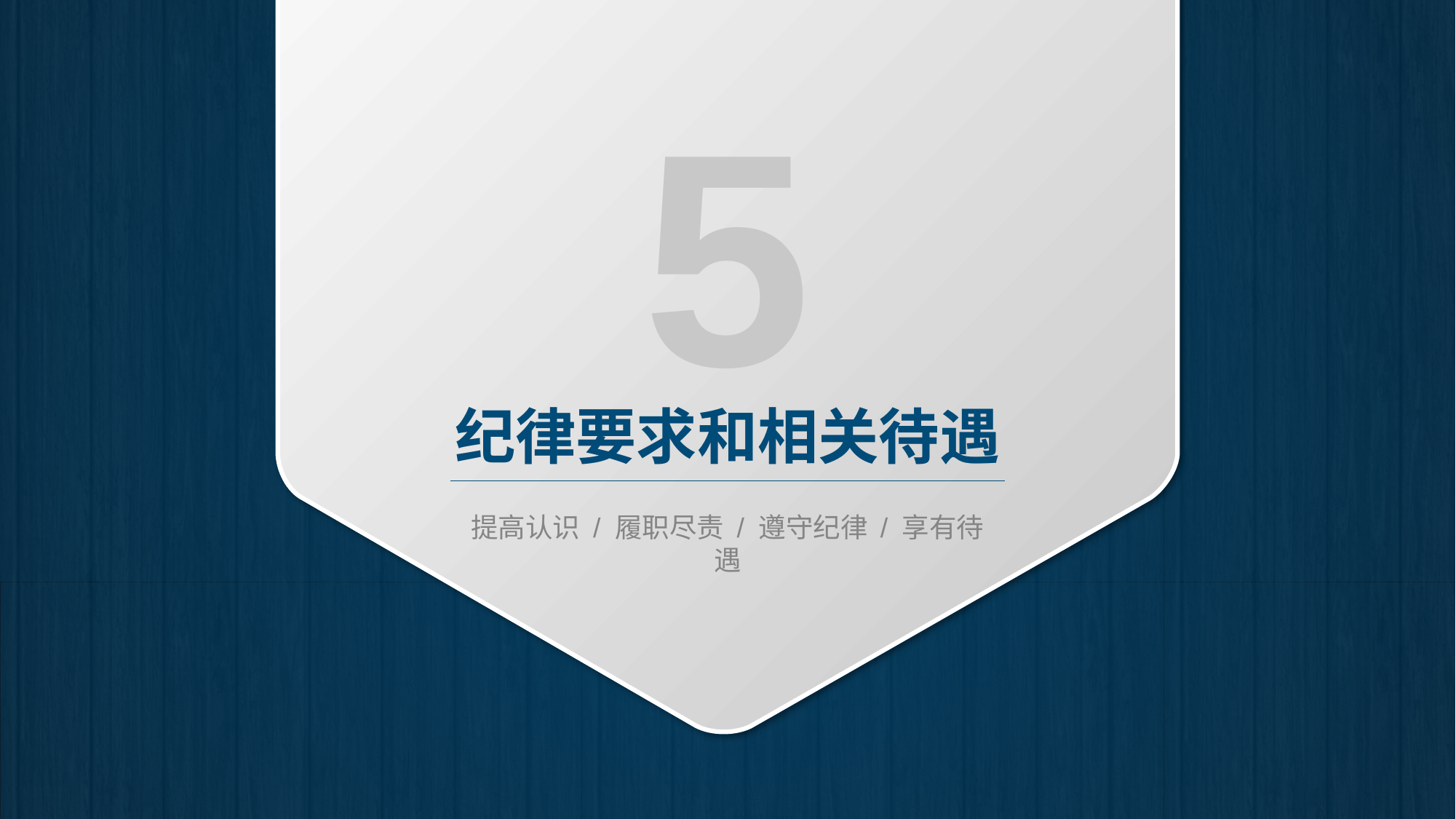

5
纪律要求和相关待遇
提高认识 / 履职尽责 / 遵守纪律 / 享有待遇